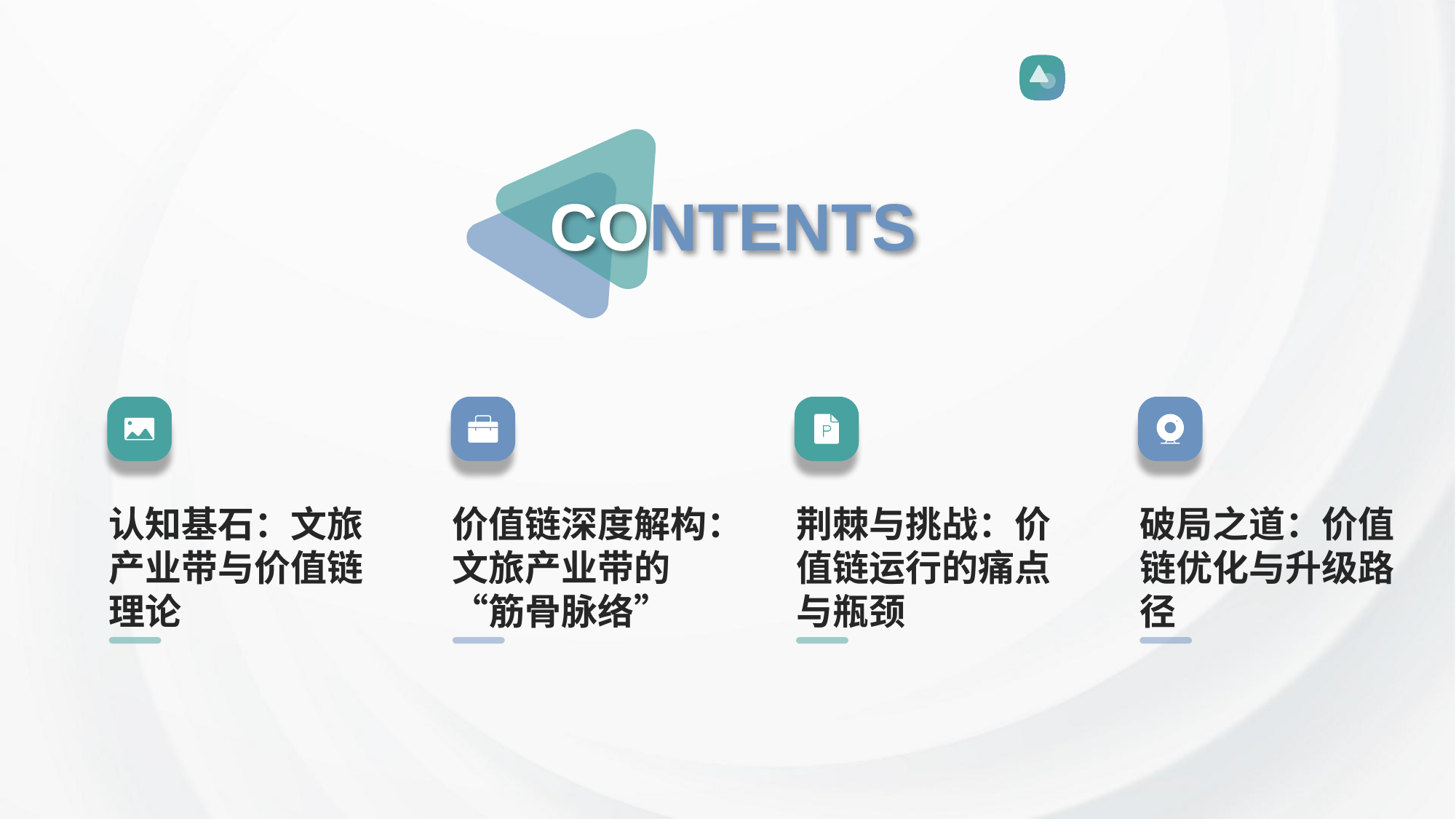

CONTENTS

认知基石：文旅产业带与价值链理论
价值链深度解构：文旅产业带的“筋骨脉络”
荆棘与挑战：价值链运行的痛点与瓶颈
破局之道：价值链优化与升级路径